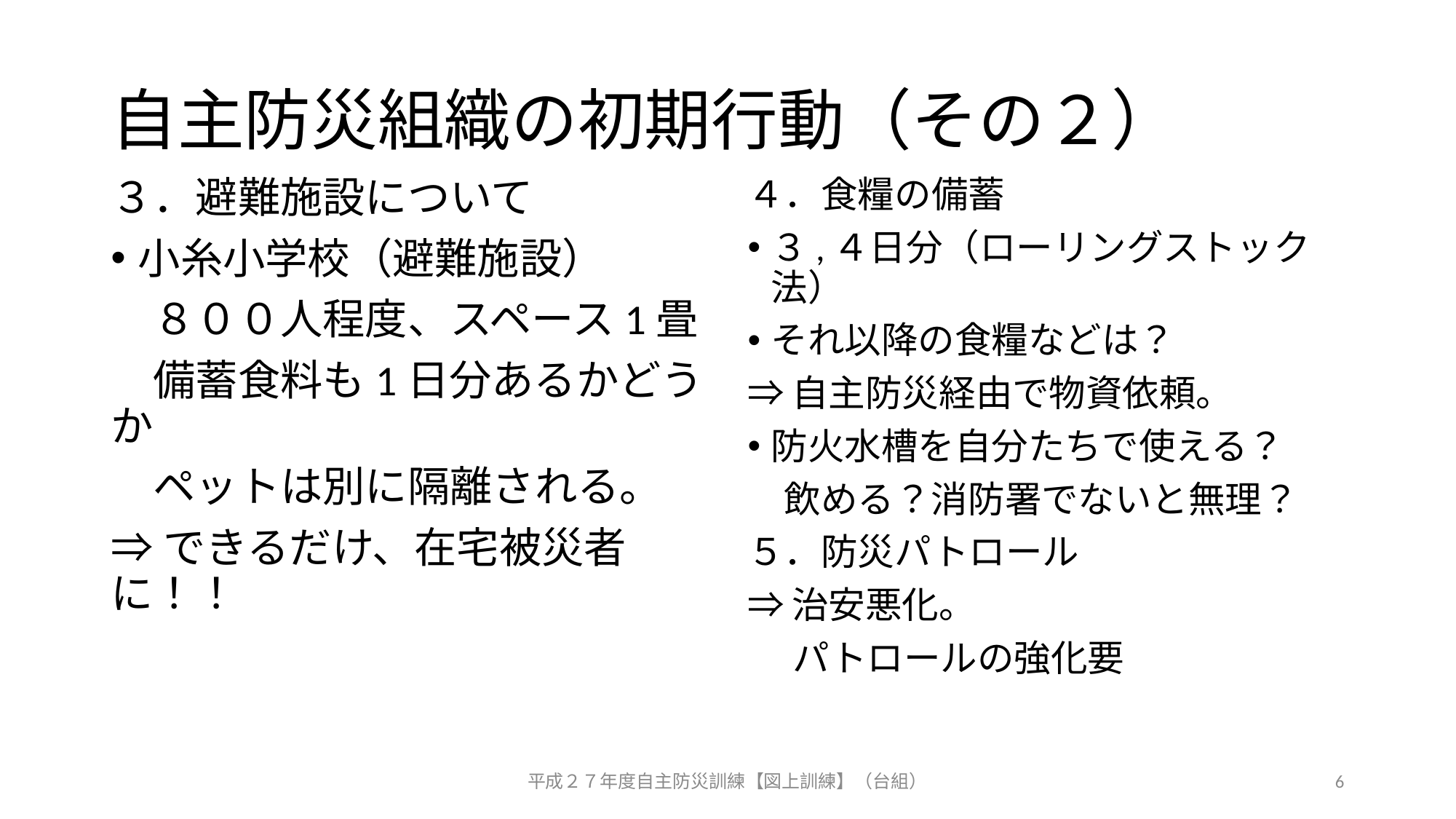

# 自主防災組織の初期行動（その２）
３．避難施設について
小糸小学校（避難施設）
　８００人程度、スペース1畳
　備蓄食料も1日分あるかどうか
　ペットは別に隔離される。
⇒できるだけ、在宅被災者に！！
４．食糧の備蓄
３,４日分（ローリングストック法）
それ以降の食糧などは？
⇒自主防災経由で物資依頼。
防火水槽を自分たちで使える？
　飲める？消防署でないと無理？
５．防災パトロール
⇒治安悪化。
　 パトロールの強化要
平成２７年度自主防災訓練【図上訓練】（台組）
6